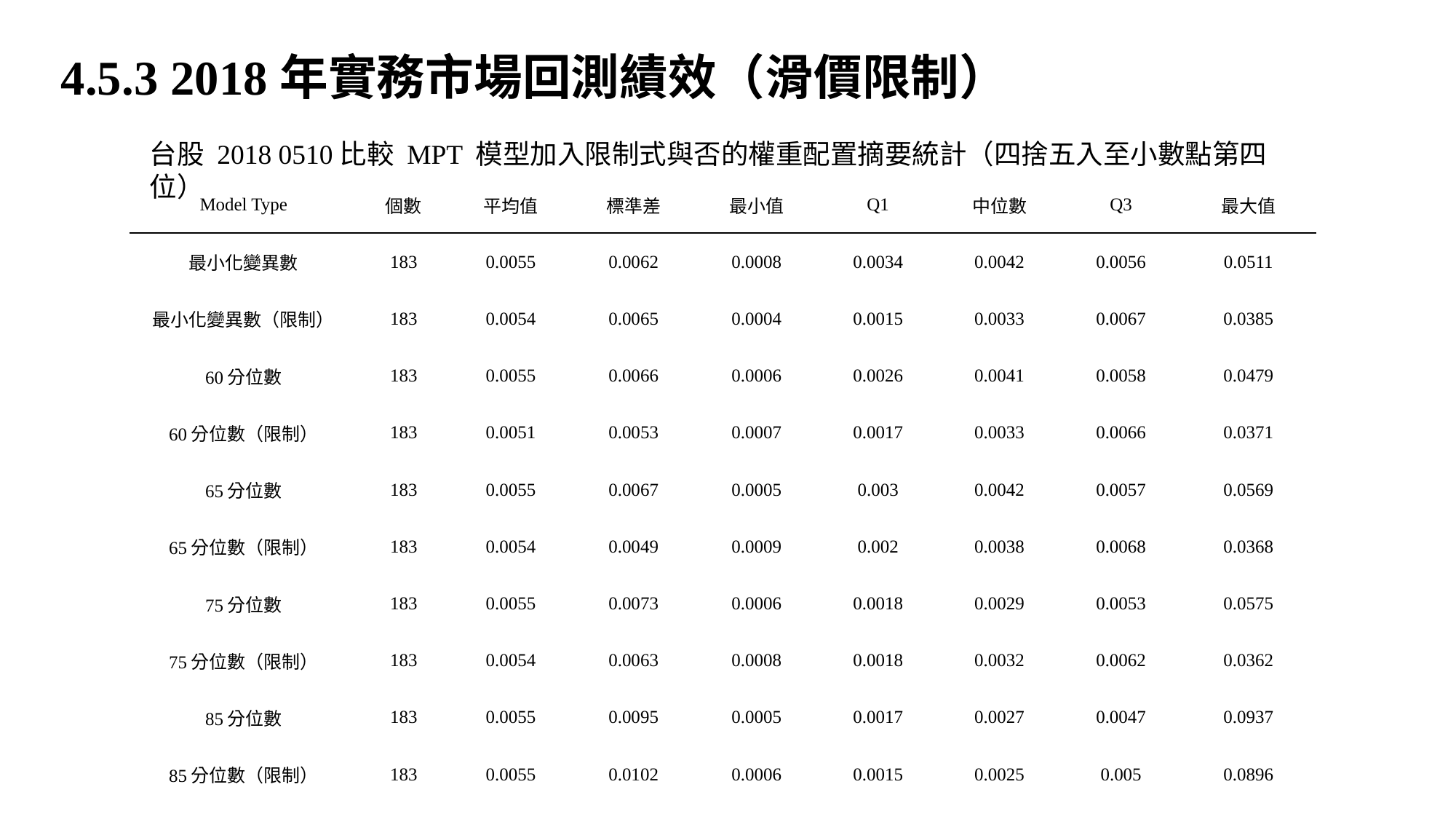

4.5.3 2018年實務市場回測績效（滑價限制）
台股 2018 0510比較 MPT 模型加入限制式與否的權重配置摘要統計（四捨五入至小數點第四位）
| Model Type | 個數 | 平均值 | 標準差 | 最小值 | Q1 | 中位數 | Q3 | 最大值 |
| --- | --- | --- | --- | --- | --- | --- | --- | --- |
| 最小化變異數 | 183 | 0.0055 | 0.0062 | 0.0008 | 0.0034 | 0.0042 | 0.0056 | 0.0511 |
| 最小化變異數（限制） | 183 | 0.0054 | 0.0065 | 0.0004 | 0.0015 | 0.0033 | 0.0067 | 0.0385 |
| 60分位數 | 183 | 0.0055 | 0.0066 | 0.0006 | 0.0026 | 0.0041 | 0.0058 | 0.0479 |
| 60分位數（限制） | 183 | 0.0051 | 0.0053 | 0.0007 | 0.0017 | 0.0033 | 0.0066 | 0.0371 |
| 65分位數 | 183 | 0.0055 | 0.0067 | 0.0005 | 0.003 | 0.0042 | 0.0057 | 0.0569 |
| 65分位數（限制） | 183 | 0.0054 | 0.0049 | 0.0009 | 0.002 | 0.0038 | 0.0068 | 0.0368 |
| 75分位數 | 183 | 0.0055 | 0.0073 | 0.0006 | 0.0018 | 0.0029 | 0.0053 | 0.0575 |
| 75分位數（限制） | 183 | 0.0054 | 0.0063 | 0.0008 | 0.0018 | 0.0032 | 0.0062 | 0.0362 |
| 85分位數 | 183 | 0.0055 | 0.0095 | 0.0005 | 0.0017 | 0.0027 | 0.0047 | 0.0937 |
| 85分位數（限制） | 183 | 0.0055 | 0.0102 | 0.0006 | 0.0015 | 0.0025 | 0.005 | 0.0896 |